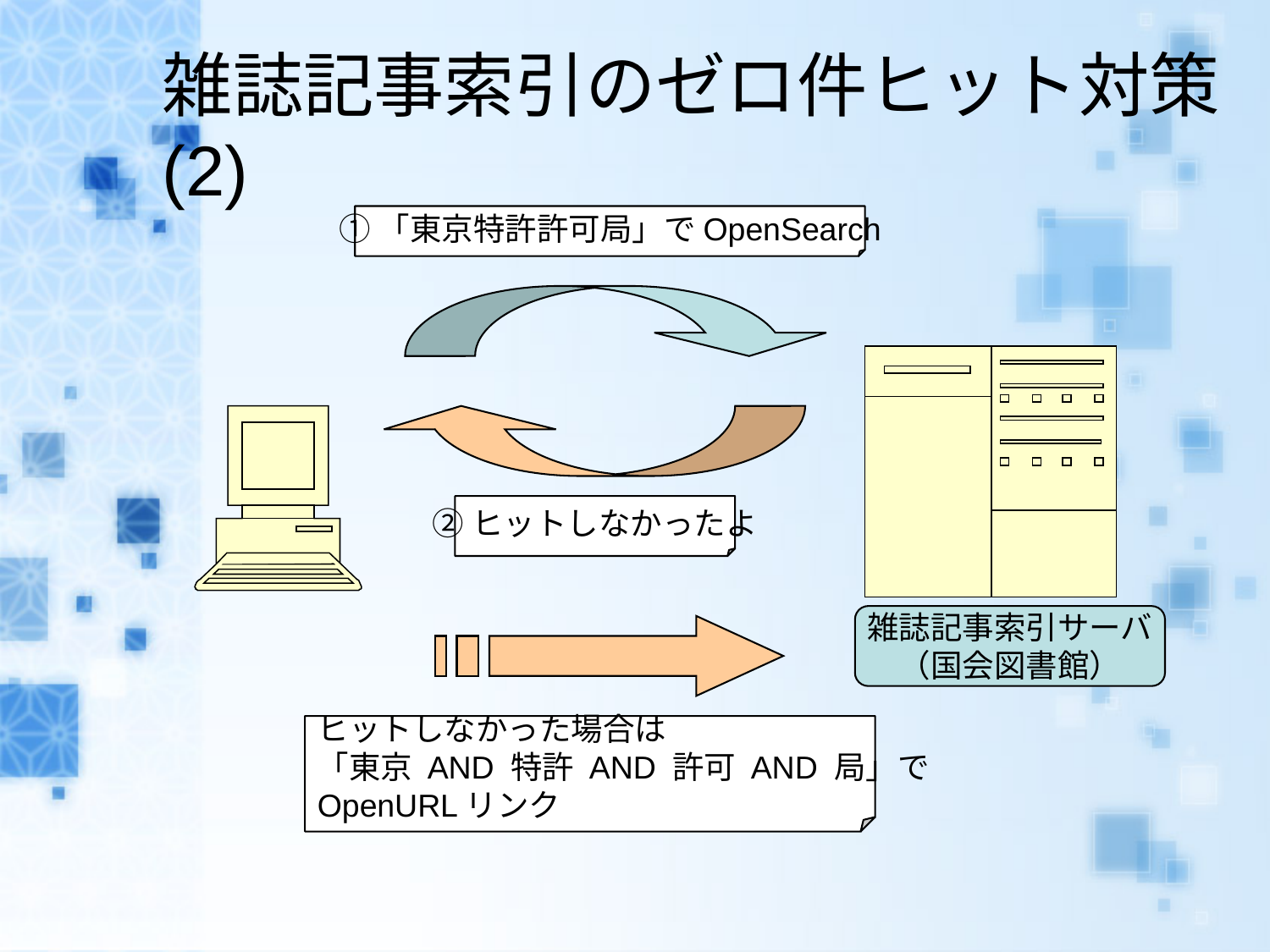

# 雑誌記事索引のゼロ件ヒット対策(2)
①「東京特許許可局」でOpenSearch

②ヒットしなかったよ
雑誌記事索引サーバ
（国会図書館）

ヒットしなかった場合は
「東京 AND 特許 AND 許可 AND 局」で
OpenURLリンク